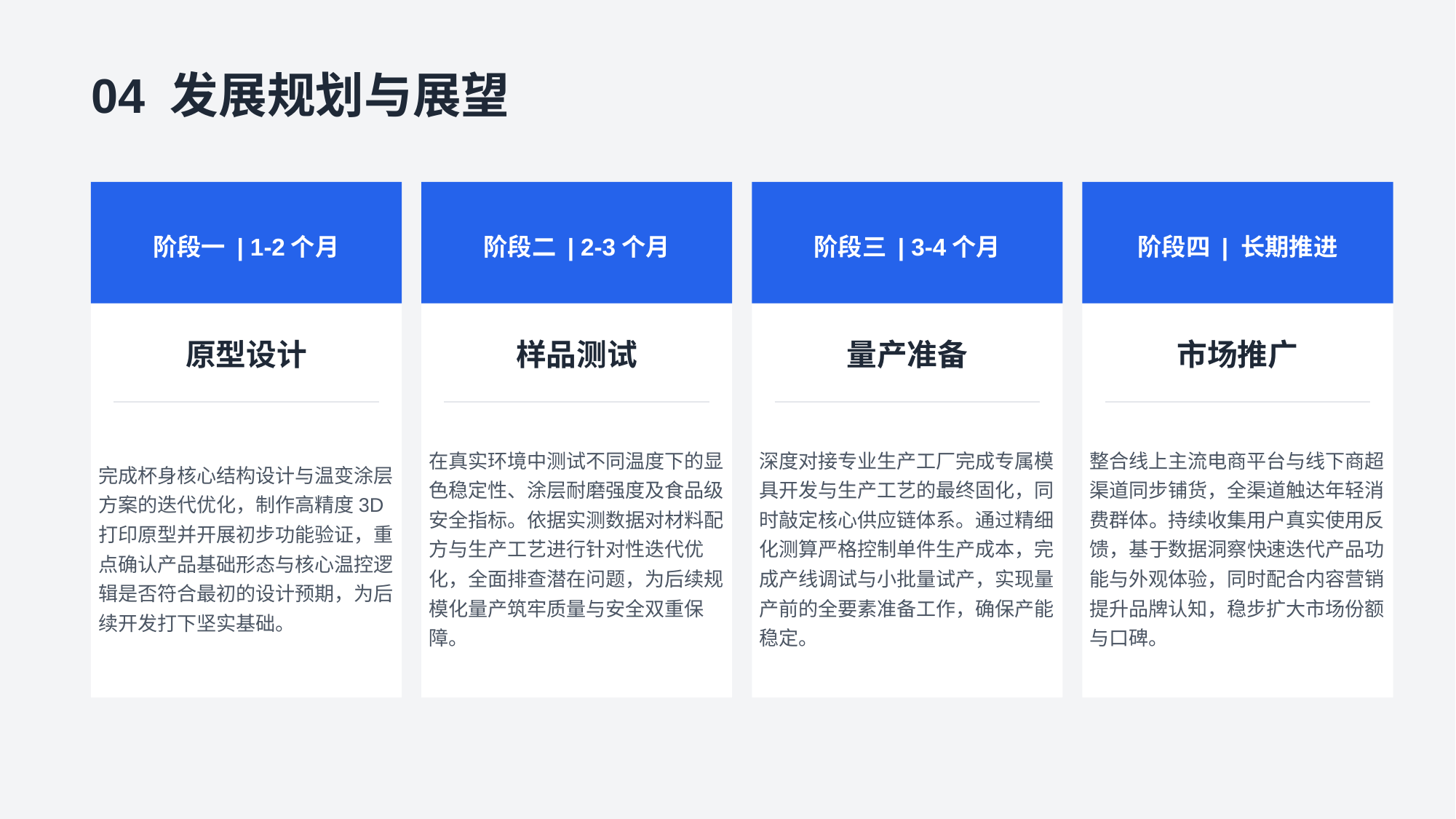

04 发展规划与展望

阶段一 | 1-2个月
阶段二 | 2-3个月
阶段三 | 3-4个月
阶段四 | 长期推进
原型设计
样品测试
量产准备
市场推广
完成杯身核心结构设计与温变涂层方案的迭代优化，制作高精度3D打印原型并开展初步功能验证，重点确认产品基础形态与核心温控逻辑是否符合最初的设计预期，为后续开发打下坚实基础。
在真实环境中测试不同温度下的显色稳定性、涂层耐磨强度及食品级安全指标。依据实测数据对材料配方与生产工艺进行针对性迭代优化，全面排查潜在问题，为后续规模化量产筑牢质量与安全双重保障。
深度对接专业生产工厂完成专属模具开发与生产工艺的最终固化，同时敲定核心供应链体系。通过精细化测算严格控制单件生产成本，完成产线调试与小批量试产，实现量产前的全要素准备工作，确保产能稳定。
整合线上主流电商平台与线下商超渠道同步铺货，全渠道触达年轻消费群体。持续收集用户真实使用反馈，基于数据洞察快速迭代产品功能与外观体验，同时配合内容营销提升品牌认知，稳步扩大市场份额与口碑。